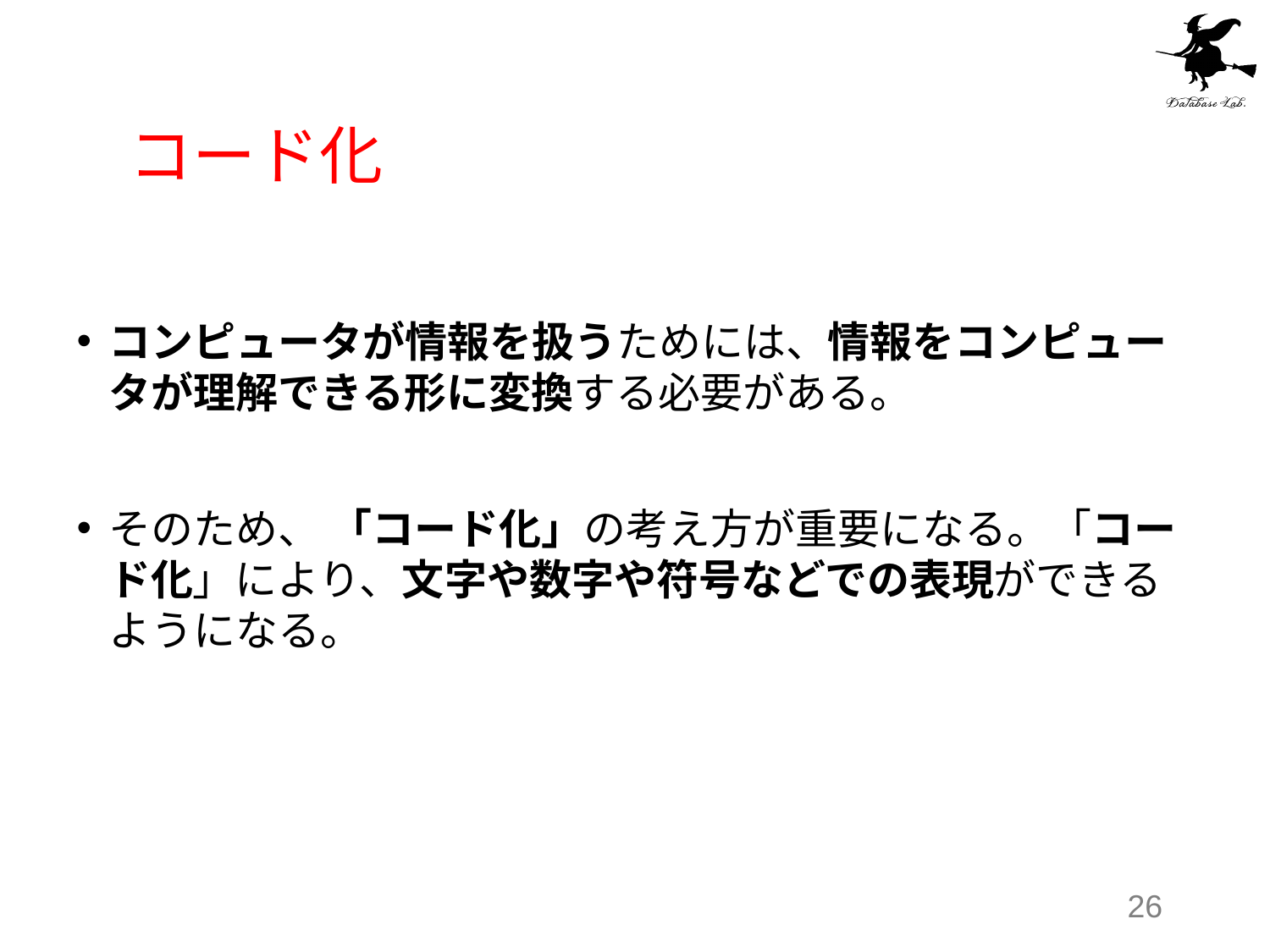

# コード化
コンピュータが情報を扱うためには、情報をコンピュータが理解できる形に変換する必要がある。

そのため、 「コード化」の考え方が重要になる。「コード化」により、文字や数字や符号などでの表現ができるようになる。
26